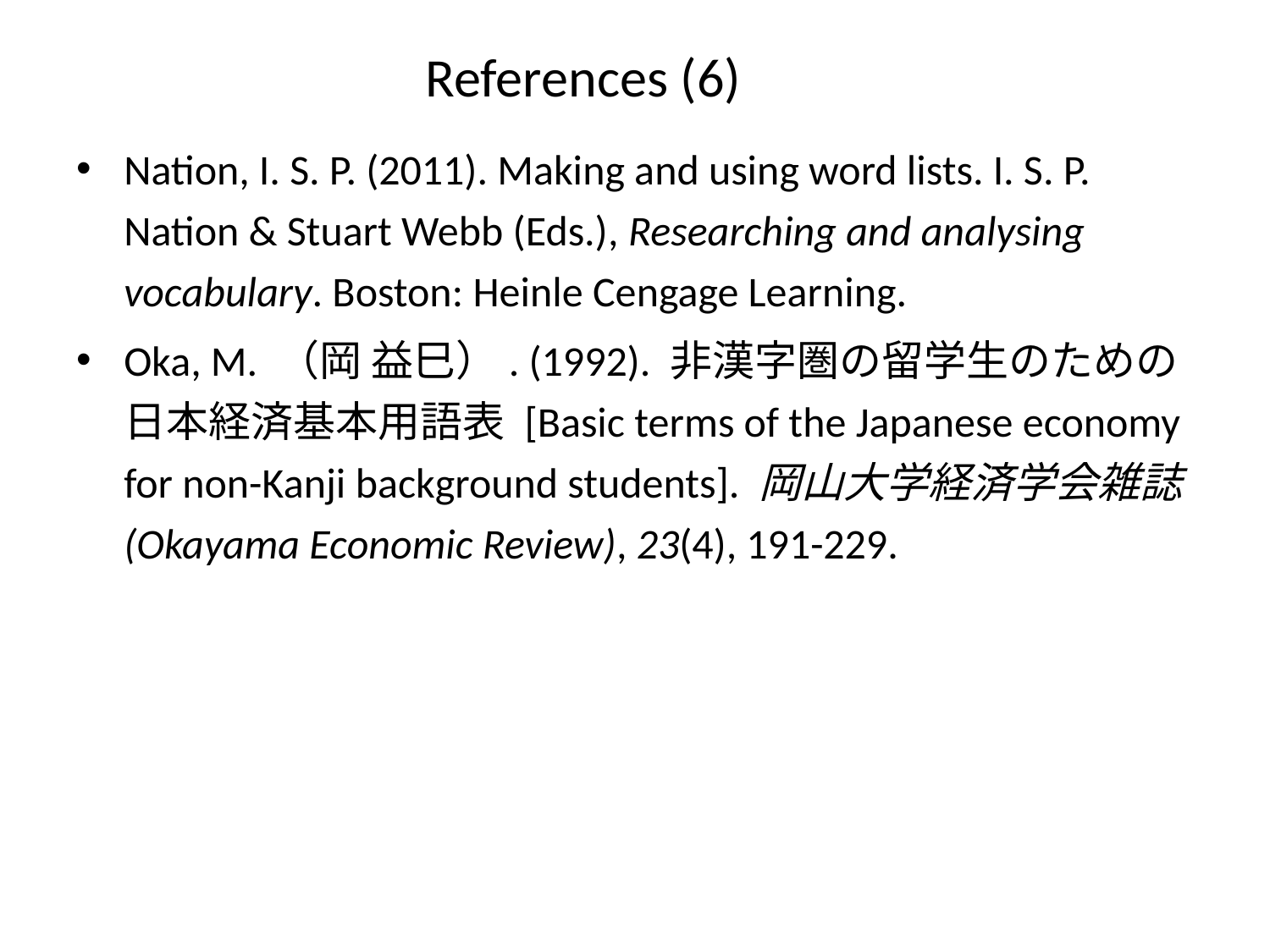

# References (6)
Nation, I. S. P. (2011). Making and using word lists. I. S. P. Nation & Stuart Webb (Eds.), Researching and analysing vocabulary. Boston: Heinle Cengage Learning.
Oka, M. （岡 益巳）. (1992). 非漢字圏の留学生のための日本経済基本用語表 [Basic terms of the Japanese economy for non-Kanji background students]. 岡山大学経済学会雑誌 (Okayama Economic Review), 23(4), 191-229.